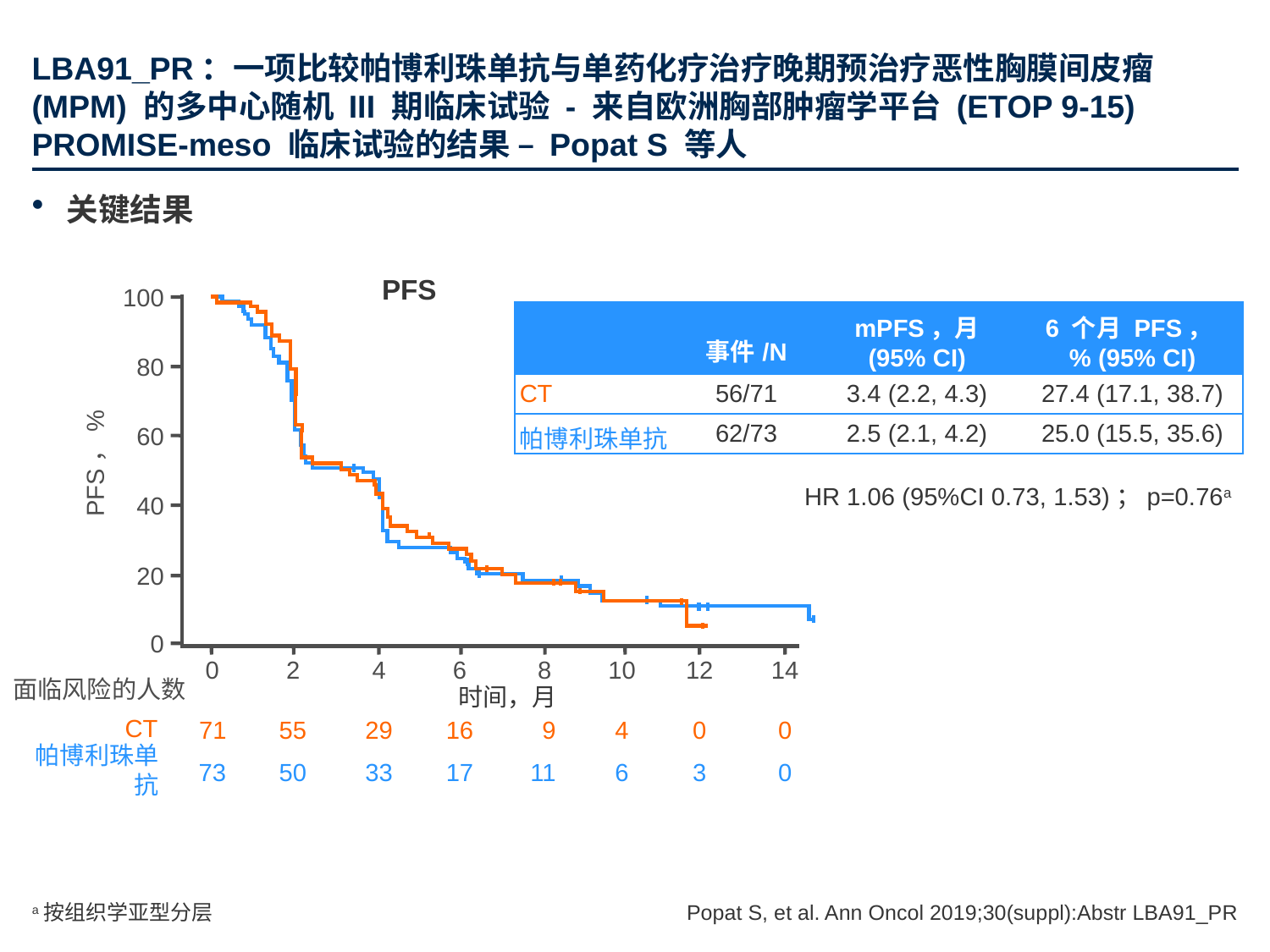

# LBA91_PR：一项比较帕博利珠单抗与单药化疗治疗晚期预治疗恶性胸膜间皮瘤 (MPM) 的多中心随机 III 期临床试验 - 来自欧洲胸部肿瘤学平台 (ETOP 9-15) PROMISE-meso 临床试验的结果 – Popat S 等人
关键结果

PFS
100

|  | 事件/N | mPFS，月 (95% CI) | 6 个月 PFS，% (95% CI) |
| --- | --- | --- | --- |
| CT | 56/71 | 3.4 (2.2, 4.3) | 27.4 (17.1, 38.7) |
| 帕博利珠单抗 | 62/73 | 2.5 (2.1, 4.2) | 25.0 (15.5, 35.6) |
80

60

PFS，%
HR 1.06 (95%CI 0.73, 1.53)；p=0.76a
40

20

0

0
2
4
6
8
10
12
14
面临风险的人数
时间，月
CT
71
55
29
16
 9
4
0
0
帕博利珠单抗
73
50
33
17
11
6
3
0
Popat S, et al. Ann Oncol 2019;30(suppl):Abstr LBA91_PR
a按组织学亚型分层